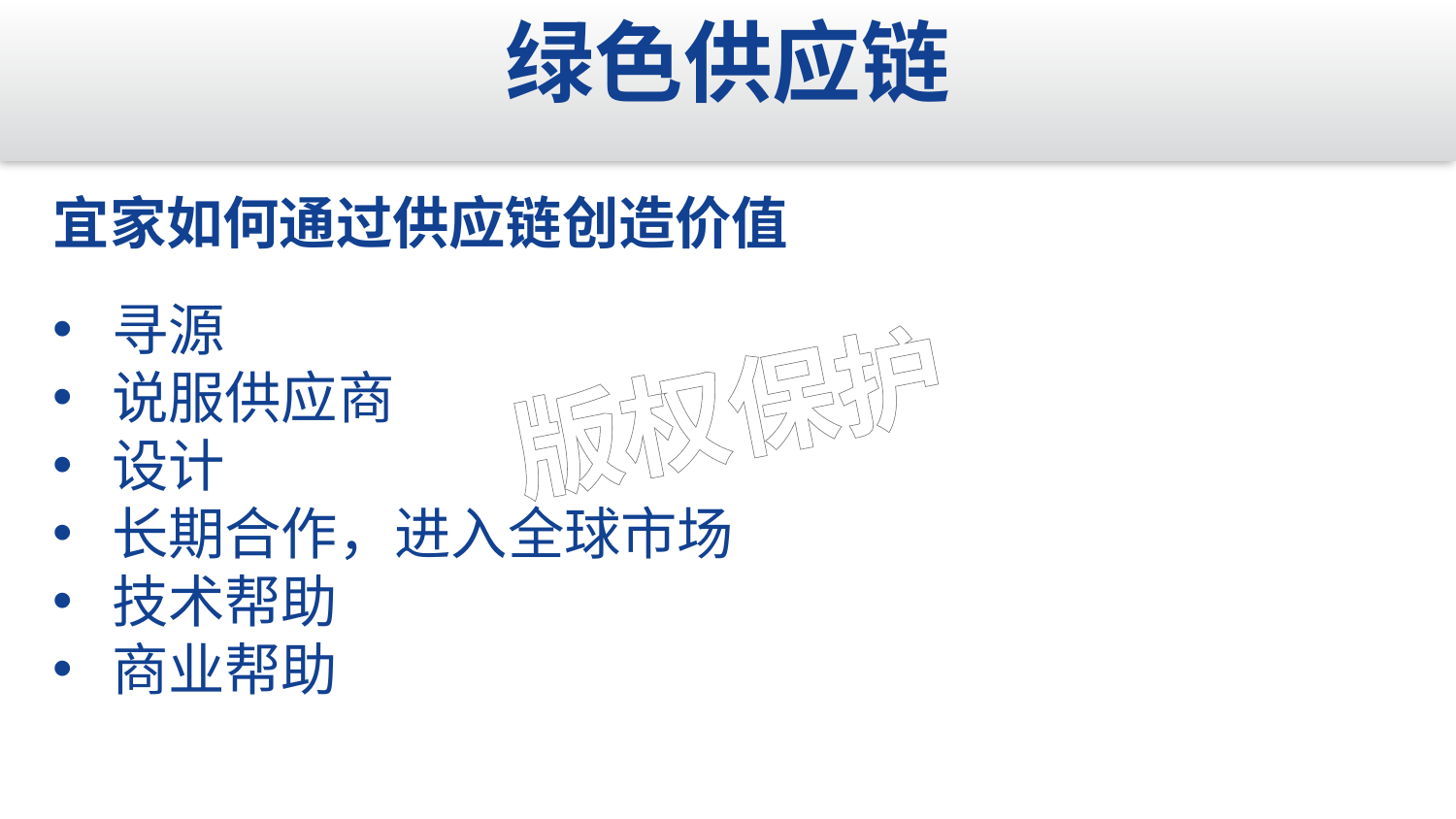

绿色供应链

宜家如何通过供应链创造价值

  寻源
  说服供应商
  设计
  长期合作，进入全球市场
  技术帮助
  商业帮助